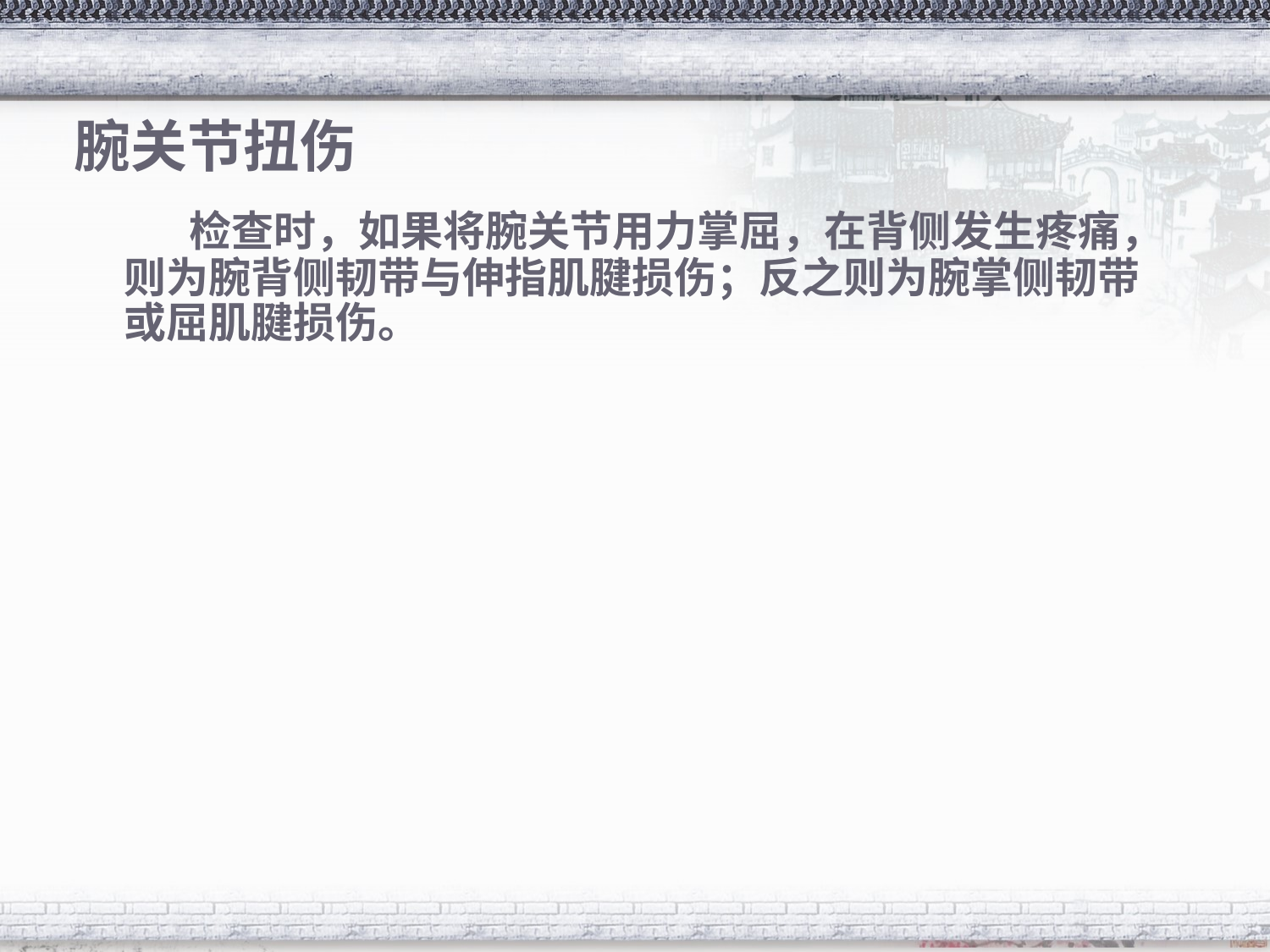

# 腕关节扭伤
           检查时，如果将腕关节用力掌屈，在背侧发生疼痛，则为腕背侧韧带与伸指肌腱损伤；反之则为腕掌侧韧带或屈肌腱损伤。